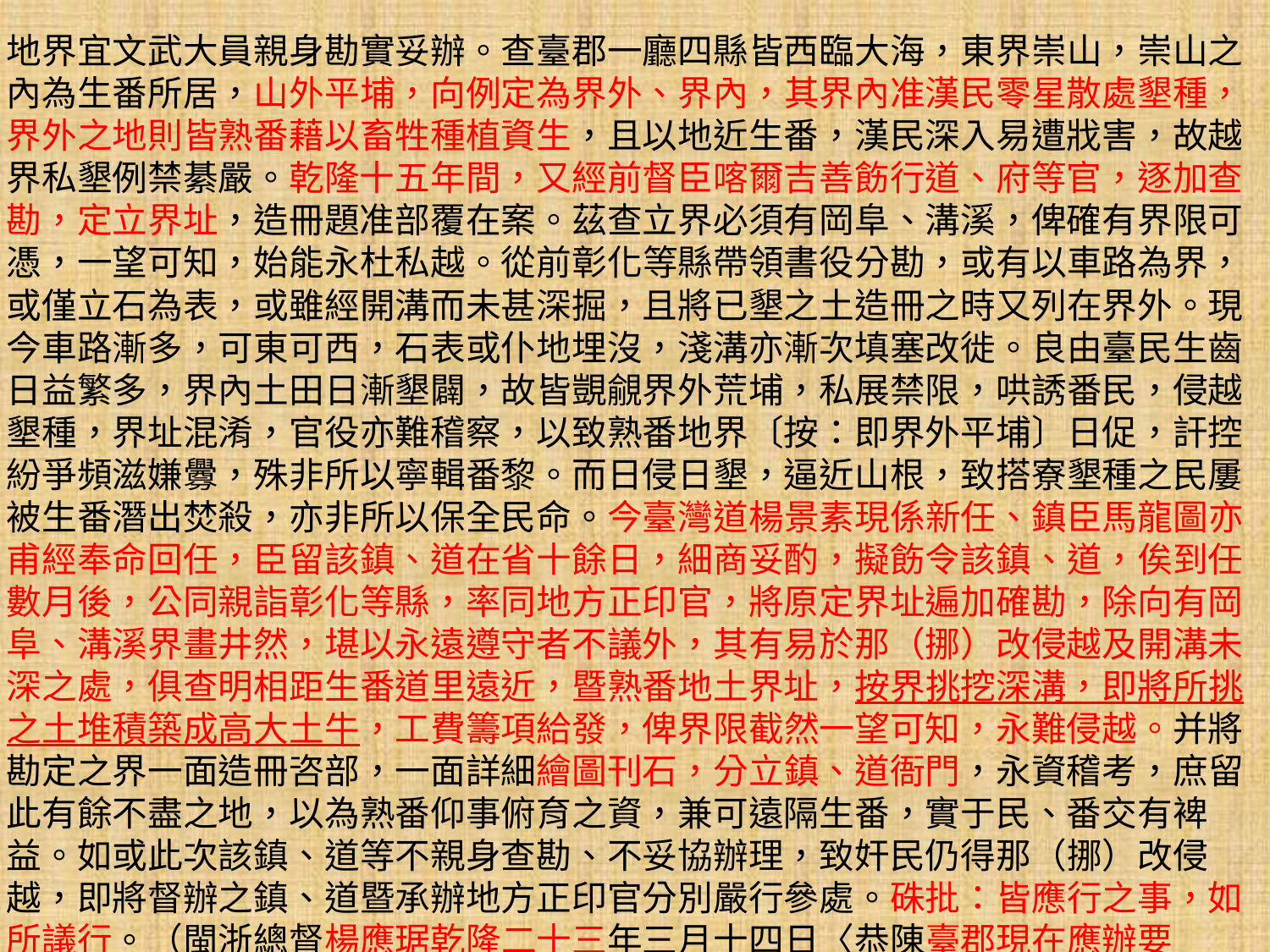

地界宜文武大員親身勘實妥辦。查臺郡一廳四縣皆西臨大海，東界崇山，崇山之內為生番所居，山外平埔，向例定為界外、界內，其界內准漢民零星散處墾種，界外之地則皆熟番藉以畜牲種植資生，且以地近生番，漢民深入易遭戕害，故越界私墾例禁綦嚴。乾隆十五年間，又經前督臣喀爾吉善飭行道、府等官，逐加查勘，定立界址，造冊題准部覆在案。茲查立界必須有岡阜、溝溪，俾確有界限可憑，一望可知，始能永杜私越。從前彰化等縣帶領書役分勘，或有以車路為界，或僅立石為表，或雖經開溝而未甚深掘，且將已墾之土造冊之時又列在界外。現今車路漸多，可東可西，石表或仆地埋沒，淺溝亦漸次填塞改徙。良由臺民生齒日益繁多，界內土田日漸墾闢，故皆覬覦界外荒埔，私展禁限，哄誘番民，侵越墾種，界址混淆，官役亦難稽察，以致熟番地界〔按：即界外平埔〕日促，訐控紛爭頻滋嫌釁，殊非所以寧輯番黎。而日侵日墾，逼近山根，致搭寮墾種之民屢被生番潛出焚殺，亦非所以保全民命。今臺灣道楊景素現係新任、鎮臣馬龍圖亦甫經奉命回任，臣留該鎮、道在省十餘日，細商妥酌，擬飭令該鎮、道，俟到任數月後，公同親詣彰化等縣，率同地方正印官，將原定界址遍加確勘，除向有岡阜、溝溪界畫井然，堪以永遠遵守者不議外，其有易於那（挪）改侵越及開溝未深之處，俱查明相距生番道里遠近，暨熟番地土界址，按界挑挖深溝，即將所挑之土堆積築成高大土牛，工費籌項給發，俾界限截然一望可知，永難侵越。并將勘定之界一面造冊咨部，一面詳細繪圖刊石，分立鎮、道衙門，永資稽考，庶留此有餘不盡之地，以為熟番仰事俯育之資，兼可遠隔生番，實于民、番交有裨益。如或此次該鎮、道等不親身查勘、不妥協辦理，致奸民仍得那（挪）改侵越，即將督辦之鎮、道暨承辦地方正印官分別嚴行參處。硃批：皆應行之事，如所議行。（閩浙總督楊應琚乾隆二十三年三月十四日〈恭陳臺郡現在應辦要件〉）